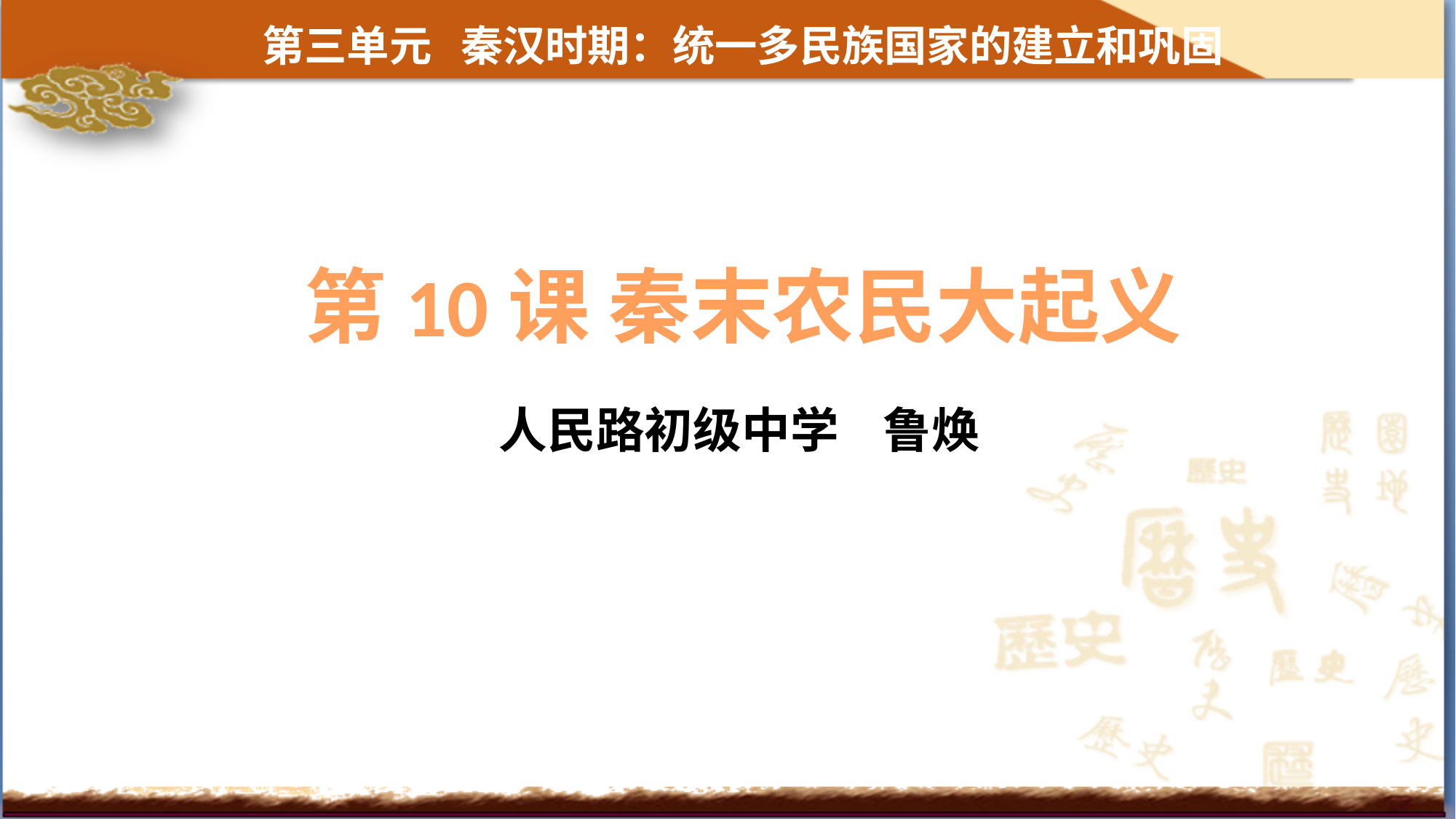

第三单元   秦汉时期：统一多民族国家的建立和巩固
第10课 秦末农民大起义
人民路初级中学    鲁焕